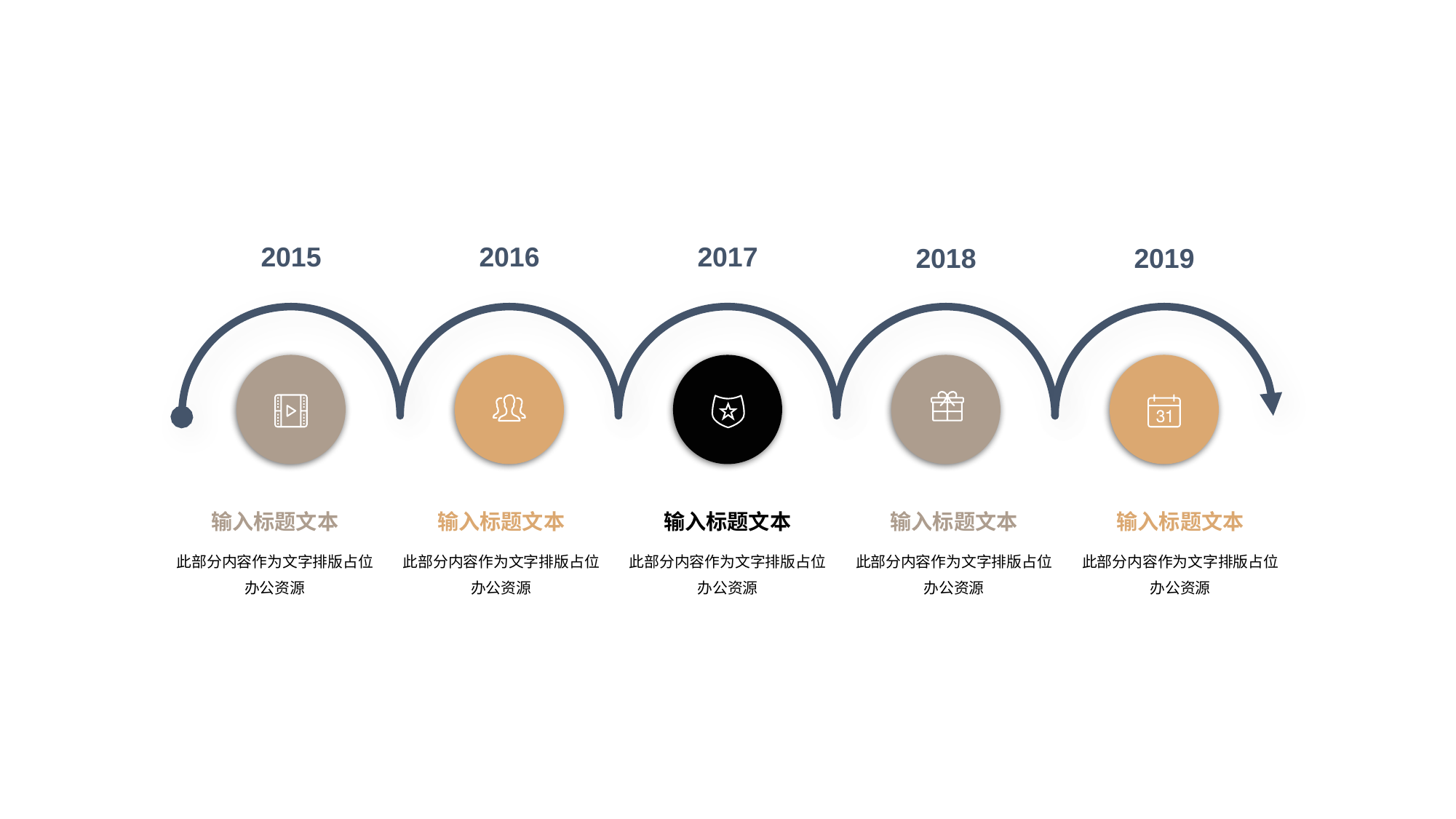

2015

2016

2017

2018

2019

输入标题文本
此部分内容作为文字排版占位
办公资源
输入标题文本
此部分内容作为文字排版占位
办公资源
输入标题文本
此部分内容作为文字排版占位
办公资源
输入标题文本
此部分内容作为文字排版占位
办公资源
输入标题文本
此部分内容作为文字排版占位
办公资源